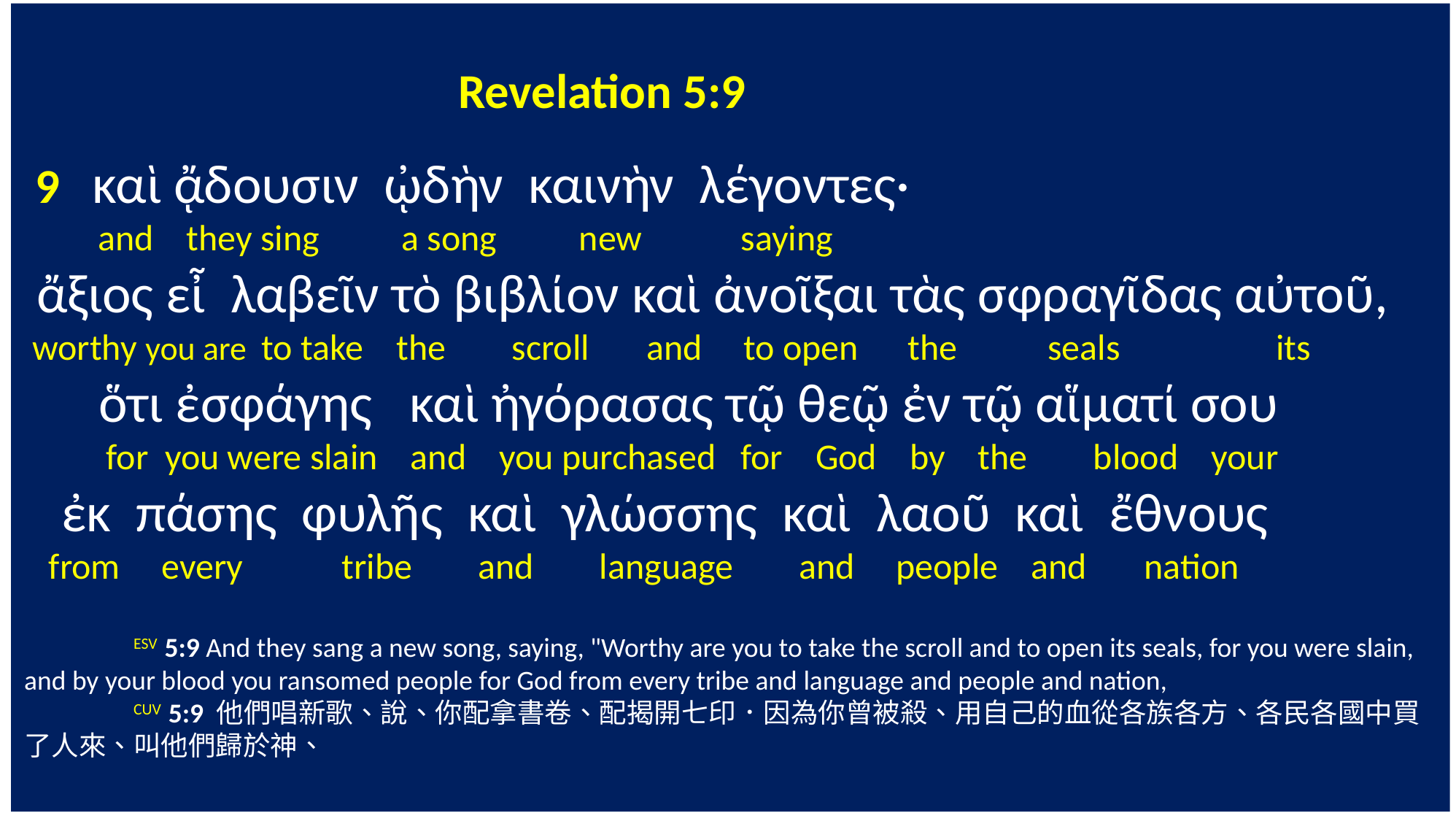

Revelation 5:9

 9   καὶ ᾄδουσιν  ᾠδὴν  καινὴν  λέγοντες·
         and    they sing          a song          new            saying
 ἄξιος εἶ  λαβεῖν τὸ βιβλίον καὶ ἀνοῖξαι τὰς σφραγῖδας αὐτοῦ,
 worthy you are  to take    the        scroll       and     to open      the           seals                   its
      ὅτι ἐσφάγης   καὶ ἠγόρασας τῷ θεῷ ἐν τῷ αἵματί σου
          for  you were slain    and    you purchased   for    God    by    the        blood    your
   ἐκ  πάσης  φυλῆς  καὶ  γλώσσης  καὶ  λαοῦ  καὶ  ἔθνους
   from     every            tribe        and        language        and     people    and       nation

	ESV  5:9 And they sang a new song, saying, "Worthy are you to take the scroll and to open its seals, for you were slain, and by your blood you ransomed people for God from every tribe and language and people and nation,
	CUV  5:9 他們唱新歌、說、你配拿書卷、配揭開七印．因為你曾被殺、用自己的血從各族各方、各民各國中買了人來、叫他們歸於神、